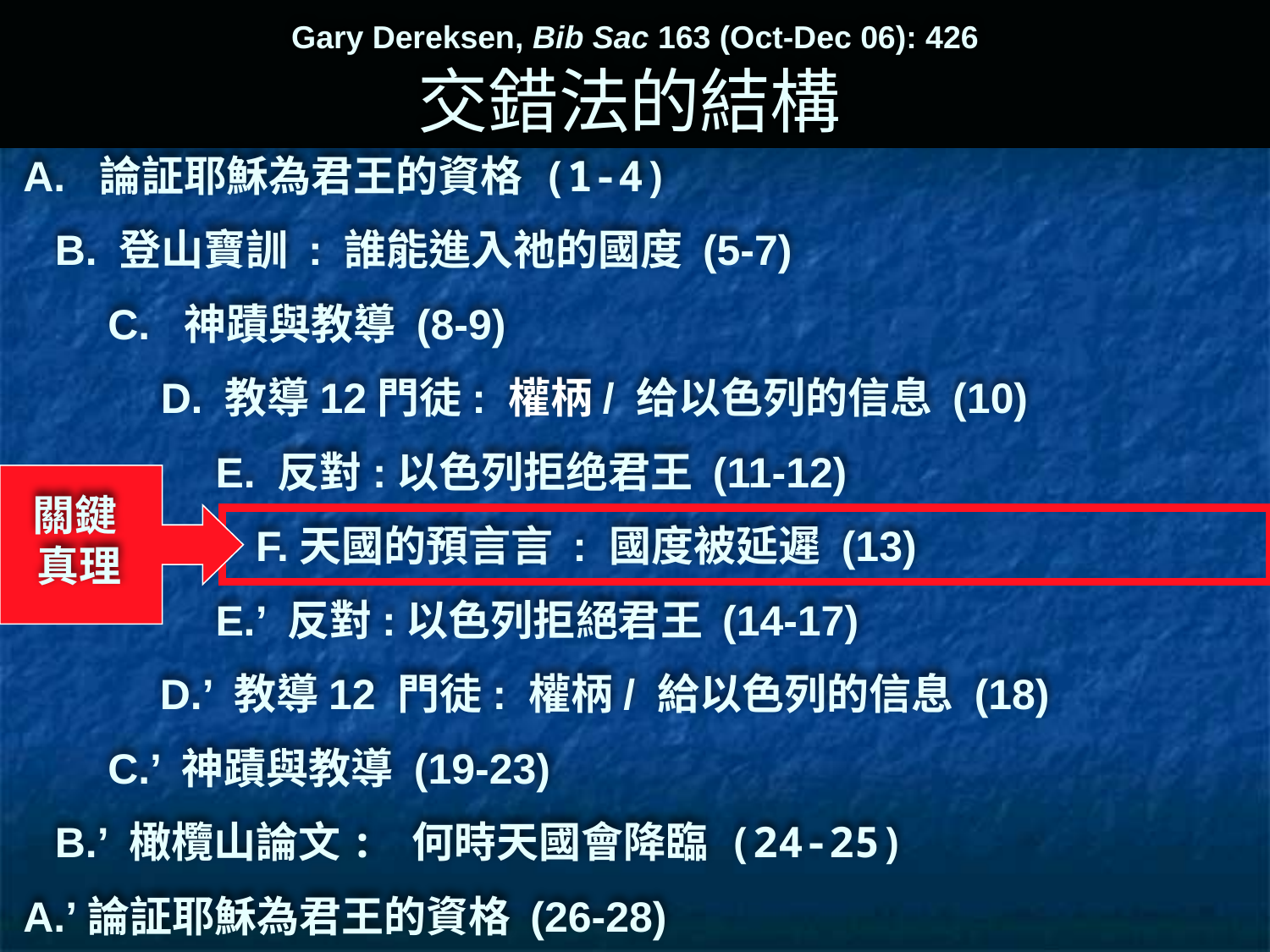

Gary Dereksen, Bib Sac 163 (Oct-Dec 06): 426
# 交錯法的結構
A.  論証耶穌為君王的資格 (1-4)
B. 登山寶訓 : 誰能進入祂的國度 (5-7)
C.  神蹟與教導 (8-9)
D. 教導12門徒: 權柄/ 给以色列的信息 (10)
E. 反對:以色列拒绝君王 (11-12)

關鍵
真理

F.天國的預言言 : 國度被延遲 (13)
E.’ 反對:以色列拒絕君王 (14-17)
D.’ 教導12 門徒: 權柄/ 給以色列的信息 (18)
C.’ 神蹟與教導 (19-23)
B.’ 橄欖山論文: 何時天國會降臨 (24-25)
A.’論証耶穌為君王的資格 (26-28)